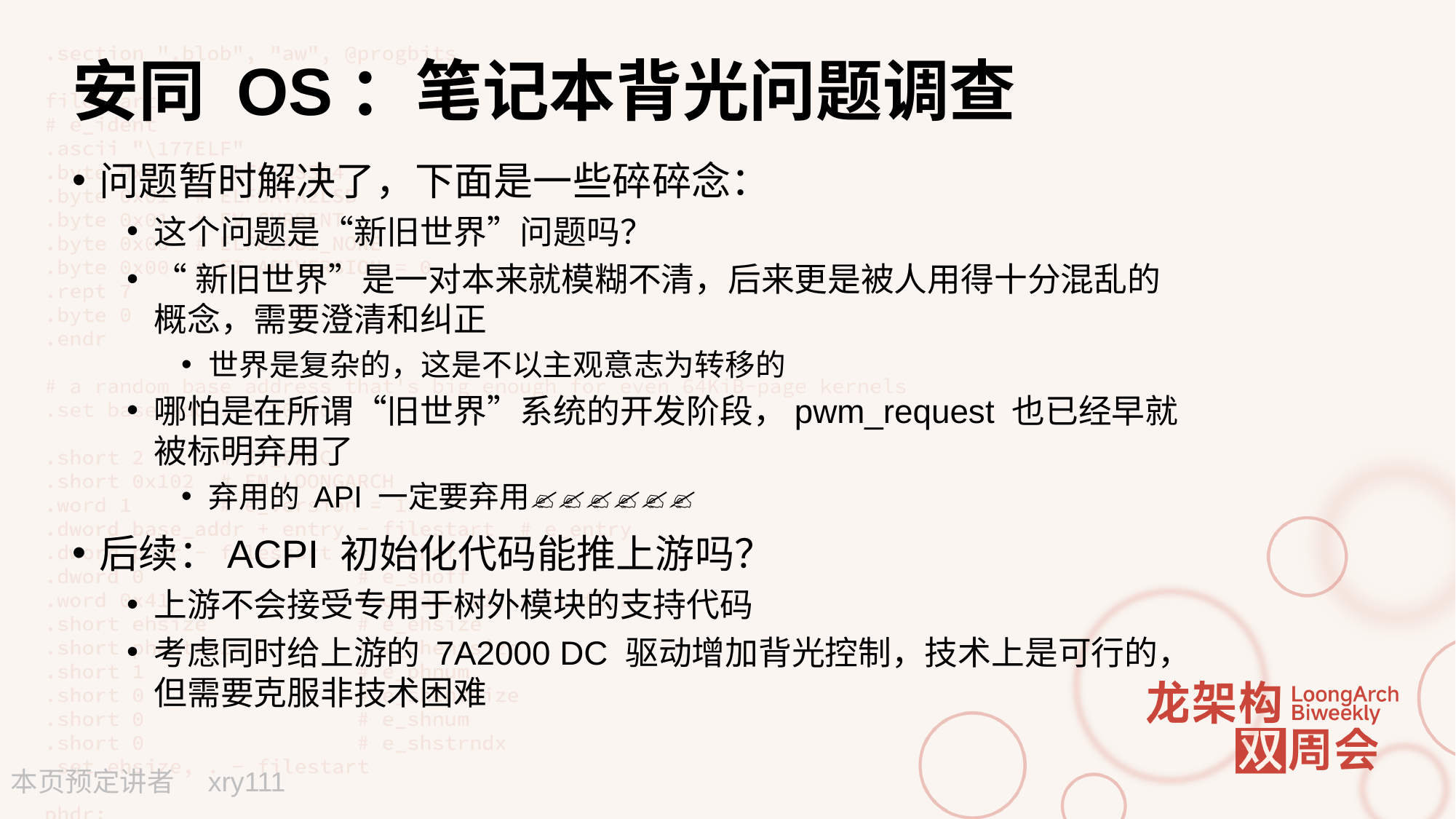

# 安同 OS：笔记本背光问题调查
问题暂时解决了，下面是一些碎碎念：
这个问题是“新旧世界”问题吗？
“新旧世界”是一对本来就模糊不清，后来更是被人用得十分混乱的概念，需要澄清和纠正
世界是复杂的，这是不以主观意志为转移的
哪怕是在所谓“旧世界”系统的开发阶段，pwm_request 也已经早就被标明弃用了
弃用的 API 一定要弃用✍✍✍✍✍✍
后续：ACPI 初始化代码能推上游吗？
上游不会接受专用于树外模块的支持代码
考虑同时给上游的 7A2000 DC 驱动增加背光控制，技术上是可行的，但需要克服非技术困难
xry111